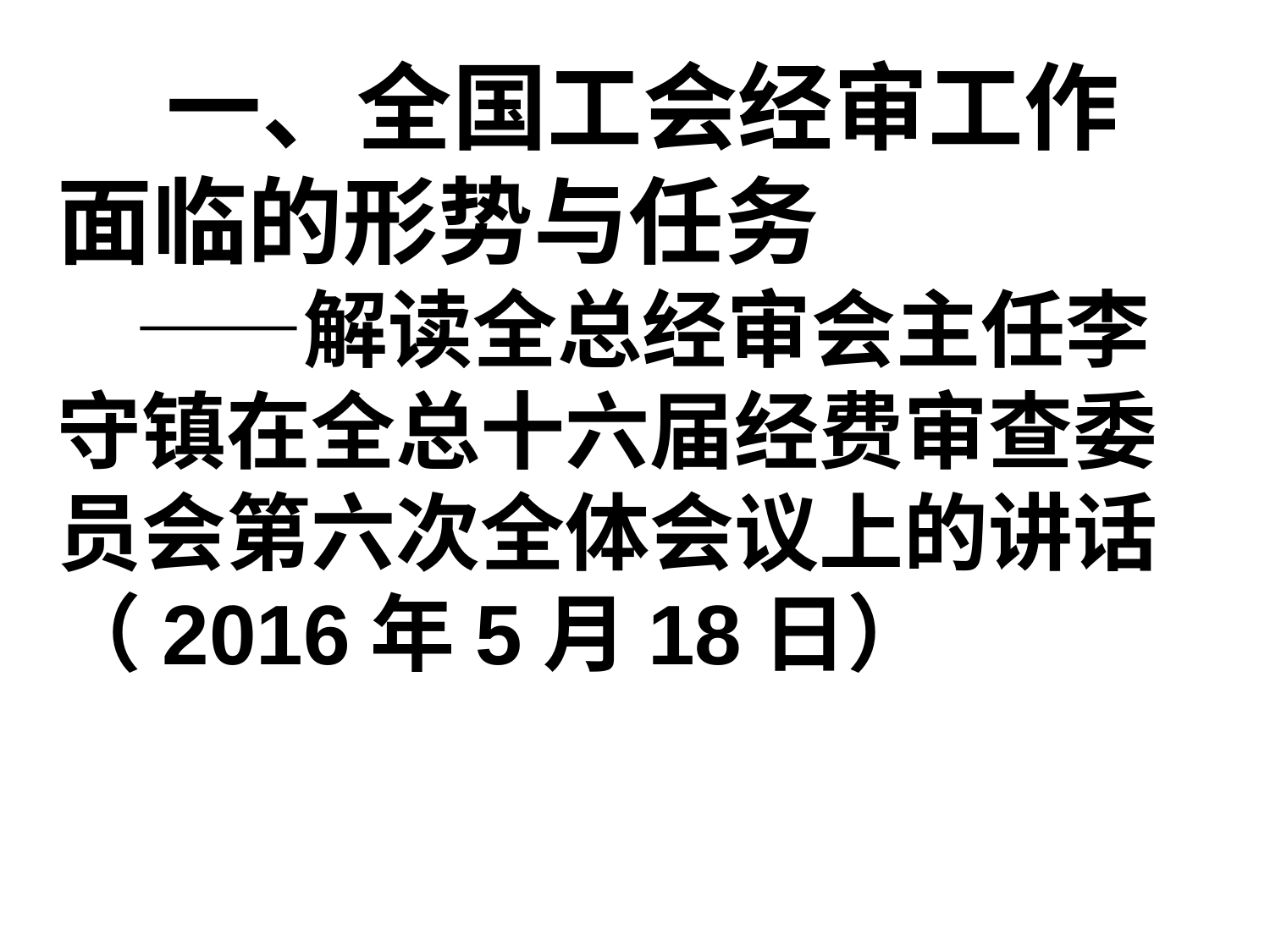

# 一、全国工会经审工作面临的形势与任务 ——解读全总经审会主任李守镇在全总十六届经费审查委员会第六次全体会议上的讲话（2016年5月18日）